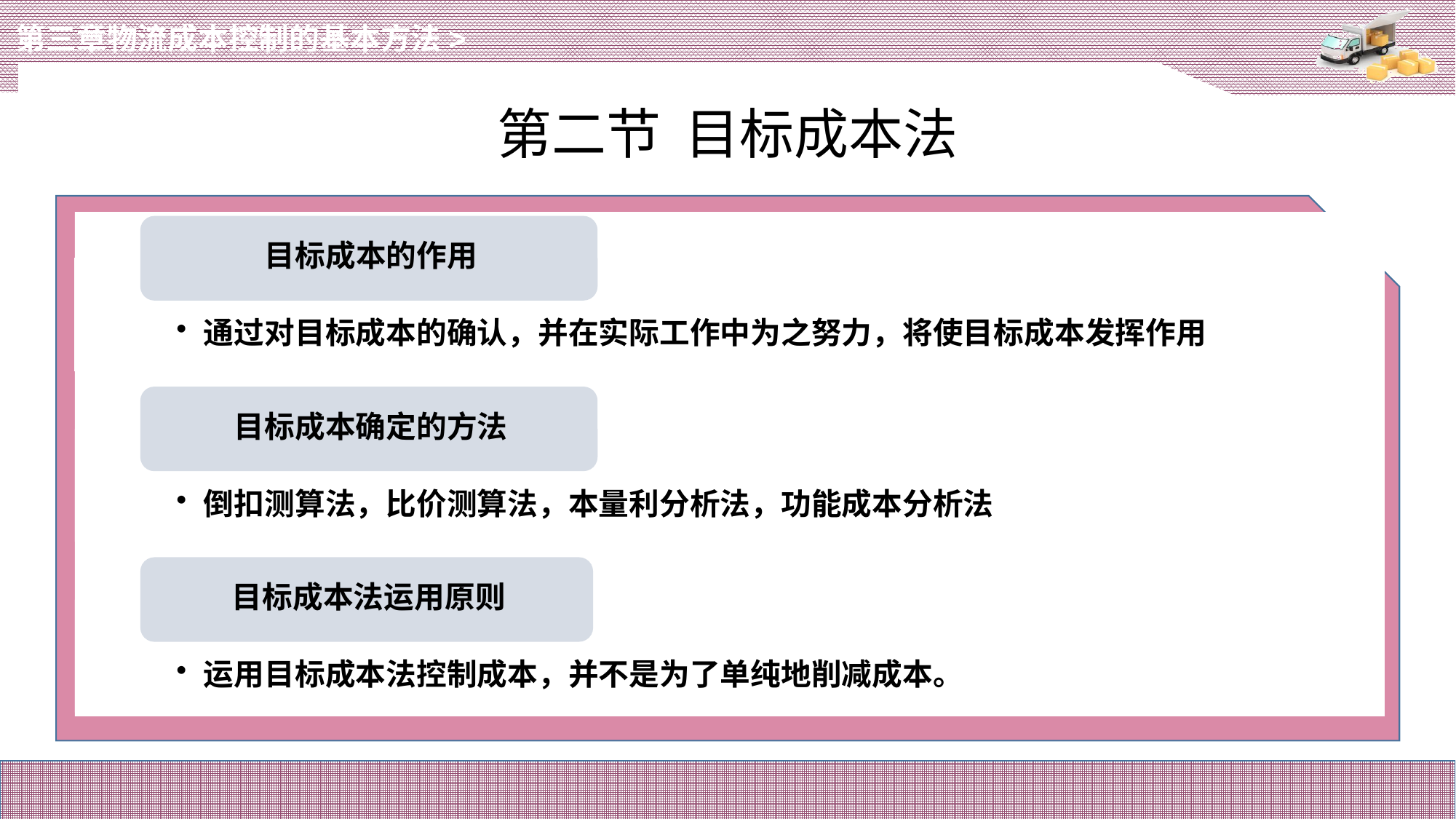

第三章物流成本控制的基本方法>
第二节  目标成本法
通过对目标成本的确认，并在实际工作中为之努力，将使目标成本发挥作用
目标成本的作用
倒扣测算法，比价测算法，本量利分析法，功能成本分析法
目标成本确定的方法
运用目标成本法控制成本，并不是为了单纯地削减成本。
目标成本法运用原则